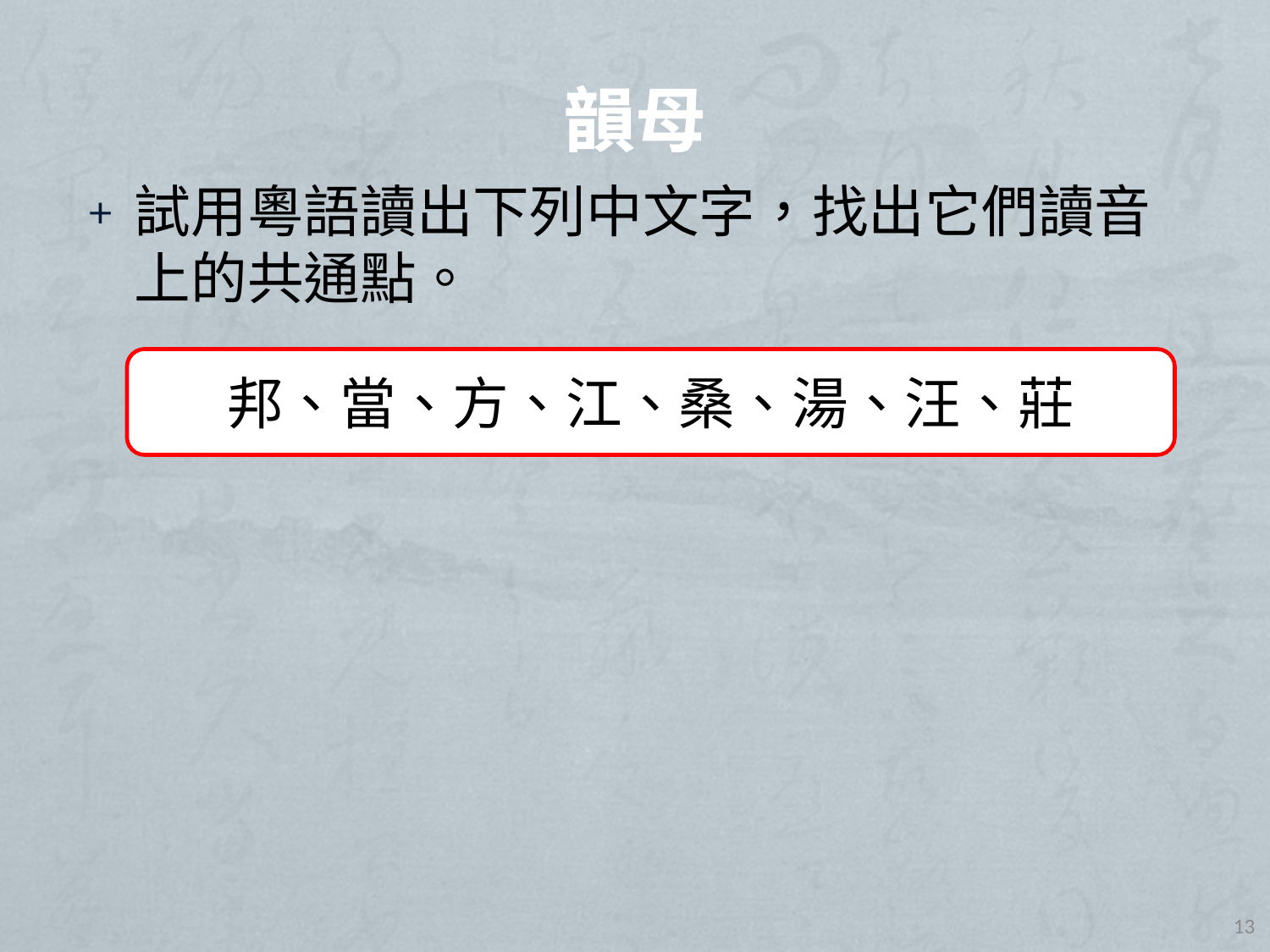

# 韻母
試用粵語讀出下列中文字，找出它們讀音上的共通點。

邦、當、方、江、桑、湯、汪、莊
13